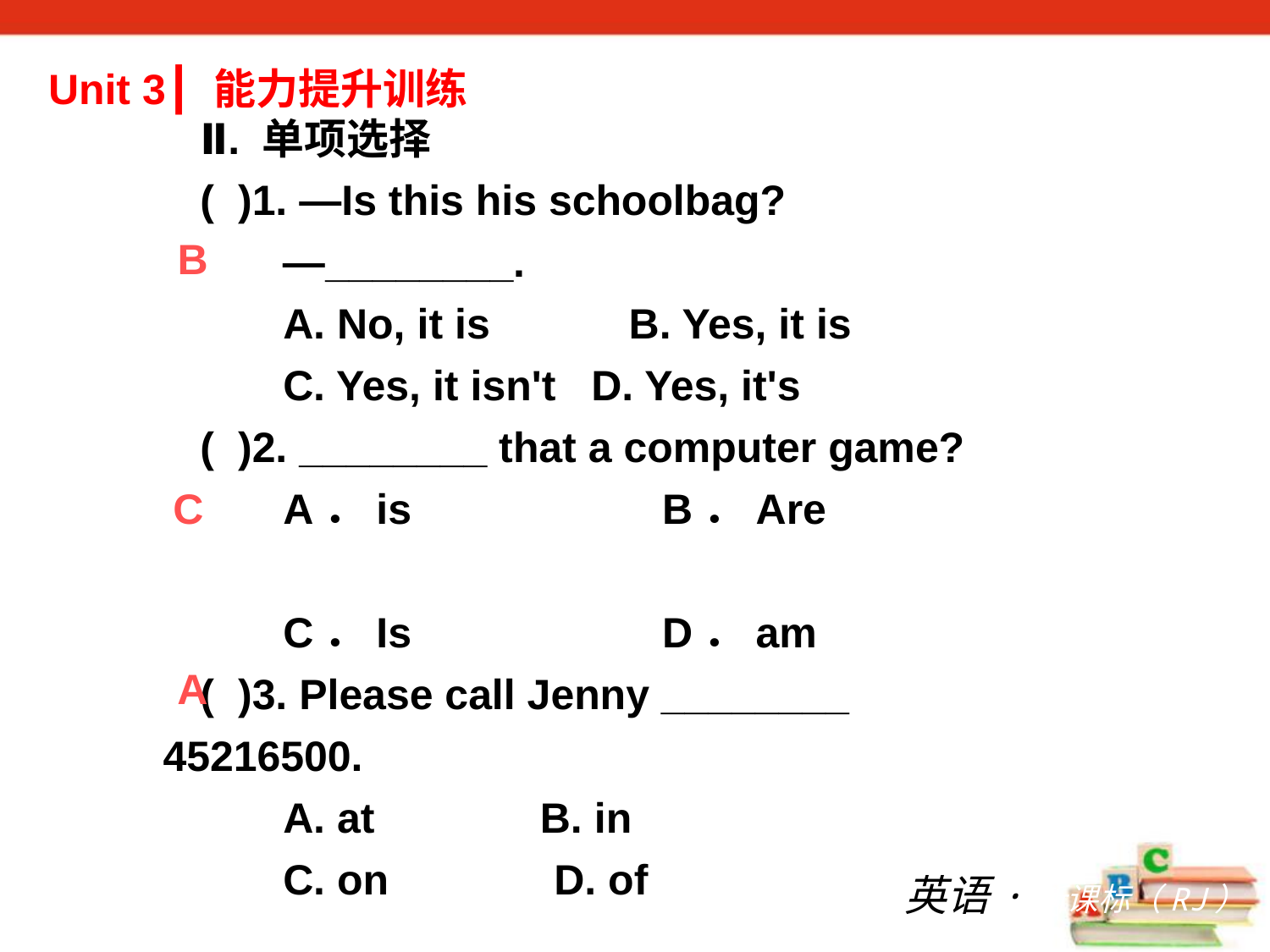

Unit 3┃ 能力提升训练
Ⅱ. 单项选择
(  )1. —Is this his schoolbag?
       —________.
       A. No, it is  　　 B. Yes, it is
       C. Yes, it isn't   D. Yes, it's
(  )2. ________ that a computer game?
       A．is 	          B．Are
       C．Is 	          D．am
(  )3. Please call Jenny ________ 45216500.
       A. at              B. in
       C. on              D. of
B
C
A
英语·新课标（RJ）